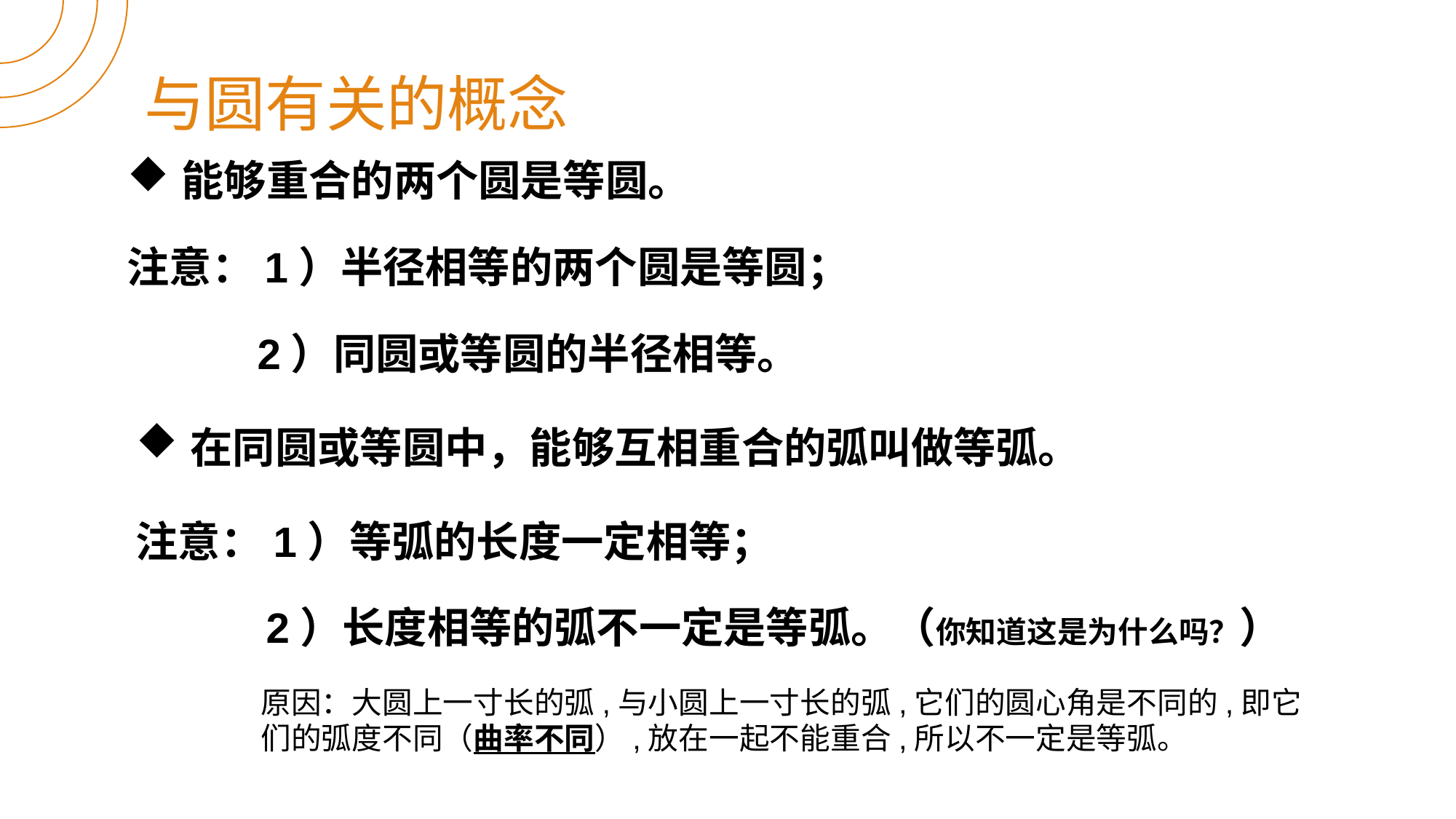

与圆有关的概念
能够重合的两个圆是等圆。
注意：1）半径相等的两个圆是等圆；
           2）同圆或等圆的半径相等。
在同圆或等圆中，能够互相重合的弧叫做等弧。
注意：1）等弧的长度一定相等；
           2）长度相等的弧不一定是等弧。（你知道这是为什么吗？）
原因：大圆上一寸长的弧,与小圆上一寸长的弧,它们的圆心角是不同的,即它们的弧度不同（曲率不同）,放在一起不能重合,所以不一定是等弧。